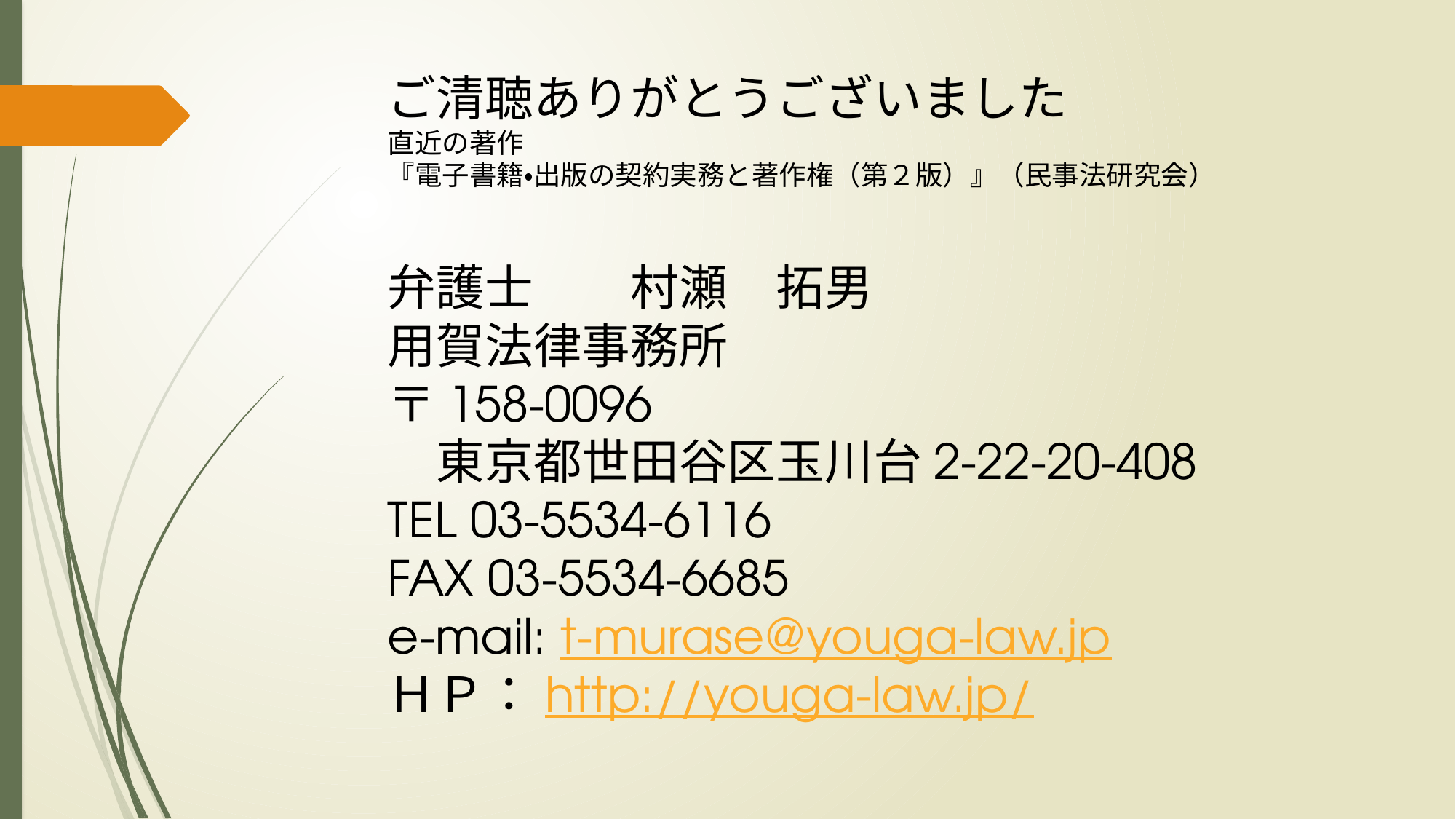

ご清聴ありがとうございました
直近の著作
『電子書籍・出版の契約実務と著作権（第２版）』（民事法研究会）
弁護士　　村瀬　拓男
用賀法律事務所
〒158-0096　
　東京都世田谷区玉川台2-22-20-408
TEL 03-5534-6116
FAX 03-5534-6685
e-mail: t-murase@youga-law.jp
ＨＰ：http://youga-law.jp/